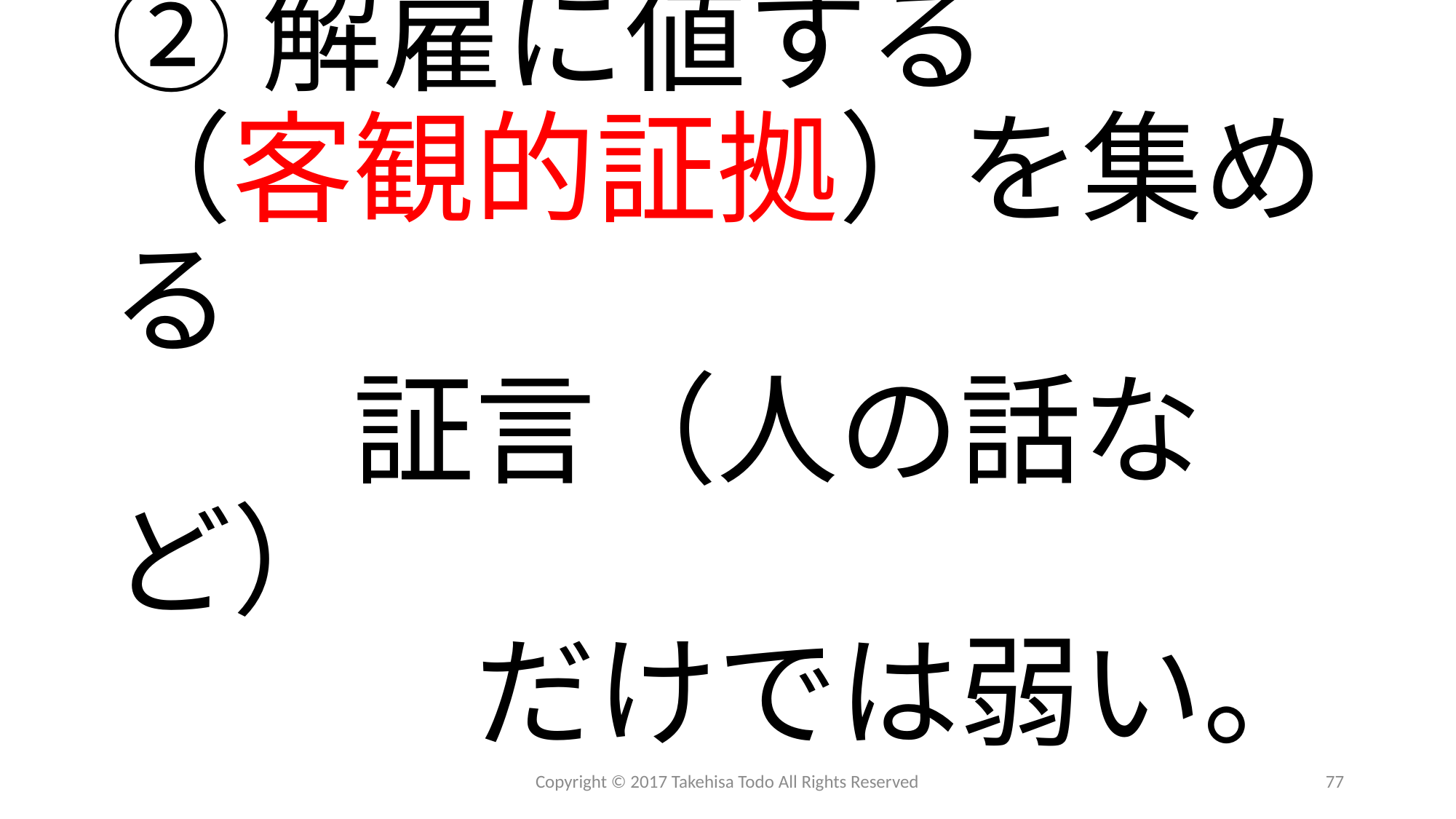

# ②解雇に値する （客観的証拠）を集める 　　証言（人の話など） 　　　だけでは弱い。
Copyright © 2017 Takehisa Todo All Rights Reserved
77